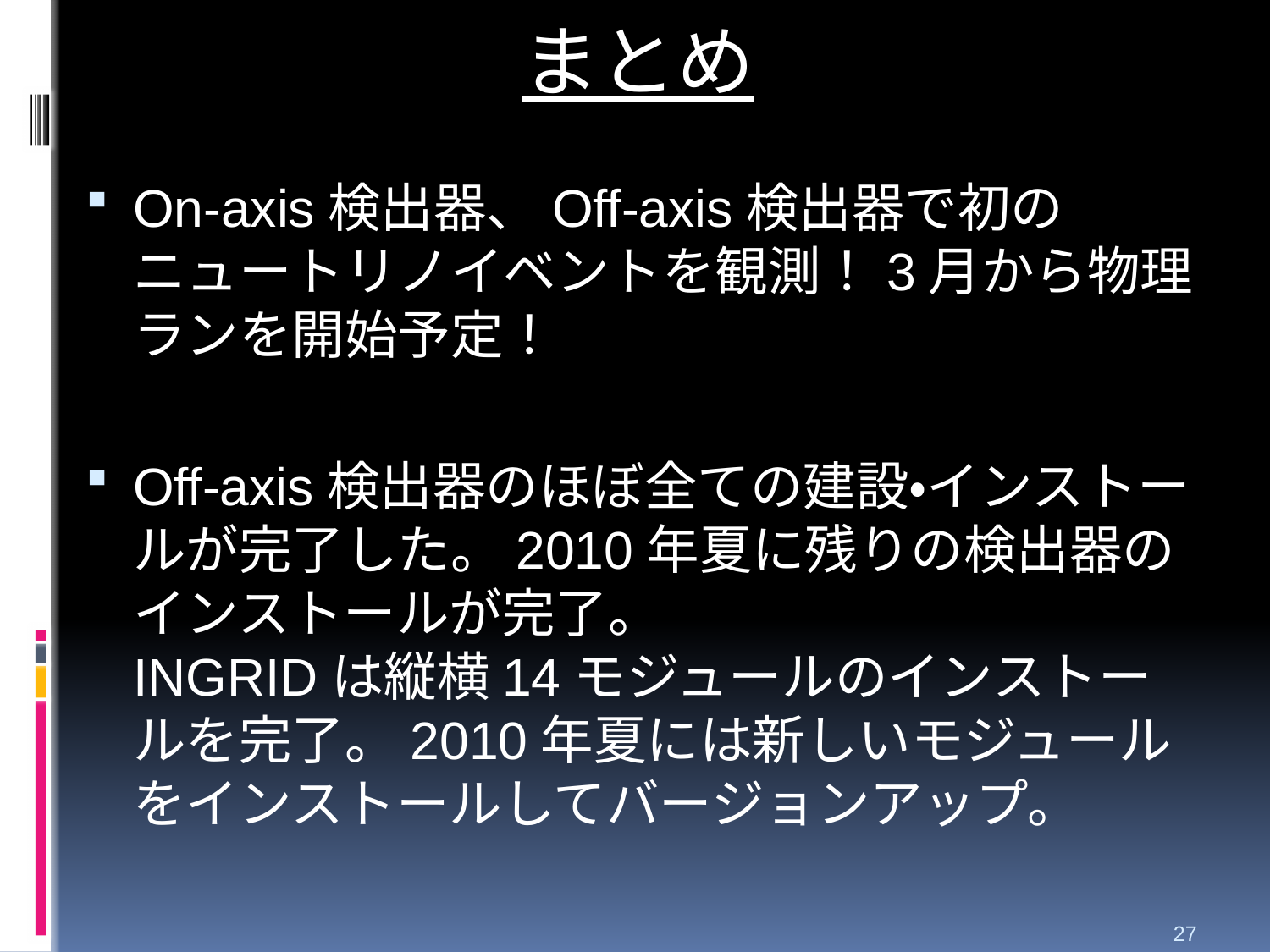

まとめ
On-axis検出器、Off-axis検出器で初のニュートリノイベントを観測！3月から物理ランを開始予定！

Off-axis検出器のほぼ全ての建設・インストールが完了した。2010年夏に残りの検出器のインストールが完了。
INGRIDは縦横14モジュールのインストールを完了。2010年夏には新しいモジュールをインストールしてバージョンアップ。
27